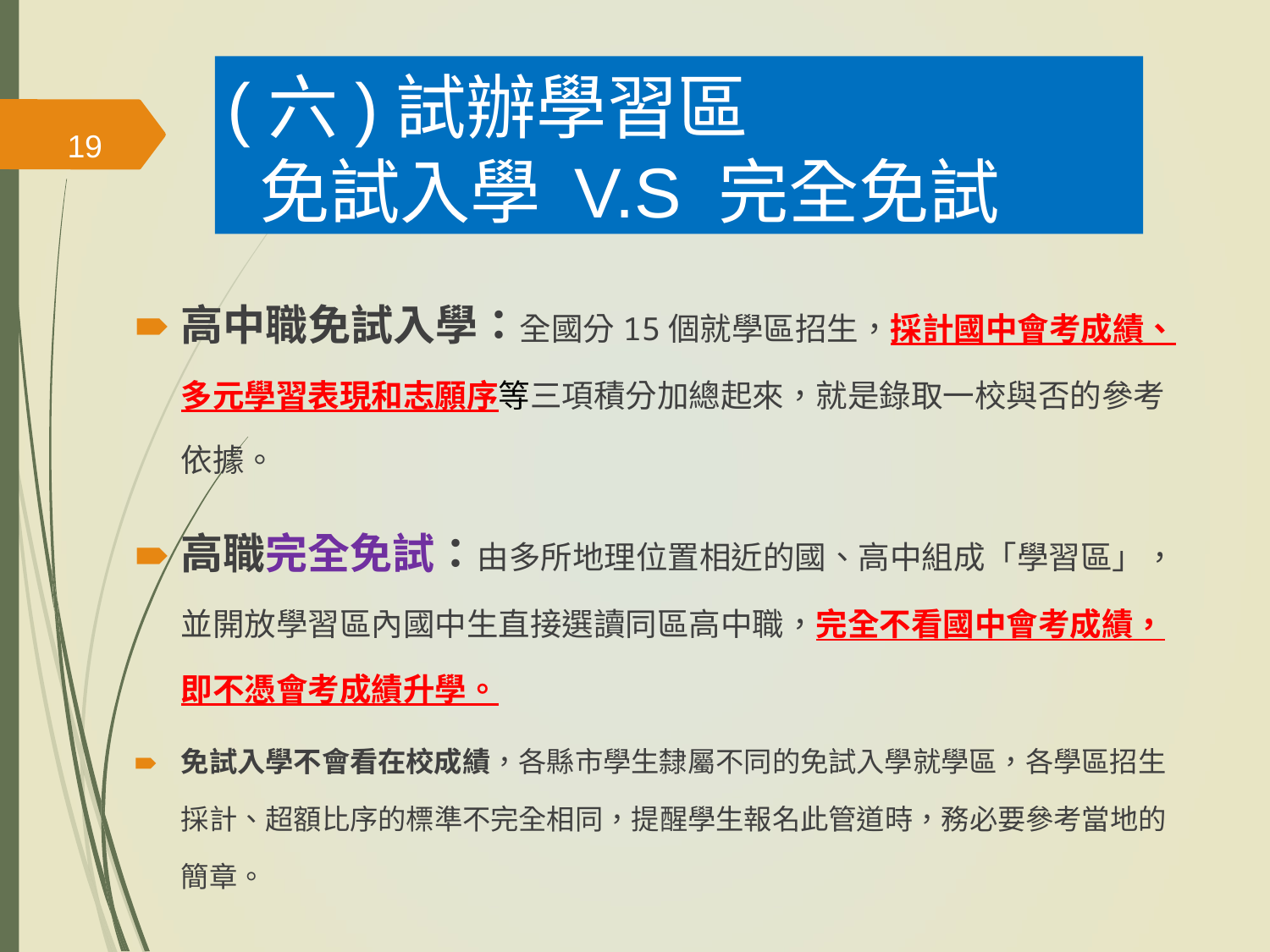

# (六)試辦學習區 免試入學 V.S 完全免試
19
高中職免試入學：全國分15個就學區招生，採計國中會考成績、多元學習表現和志願序等三項積分加總起來，就是錄取一校與否的參考依據。
高職完全免試：由多所地理位置相近的國、高中組成「學習區」，並開放學習區內國中生直接選讀同區高中職，完全不看國中會考成績，即不憑會考成績升學。
免試入學不會看在校成績，各縣市學生隸屬不同的免試入學就學區，各學區招生採計、超額比序的標準不完全相同，提醒學生報名此管道時，務必要參考當地的簡章。